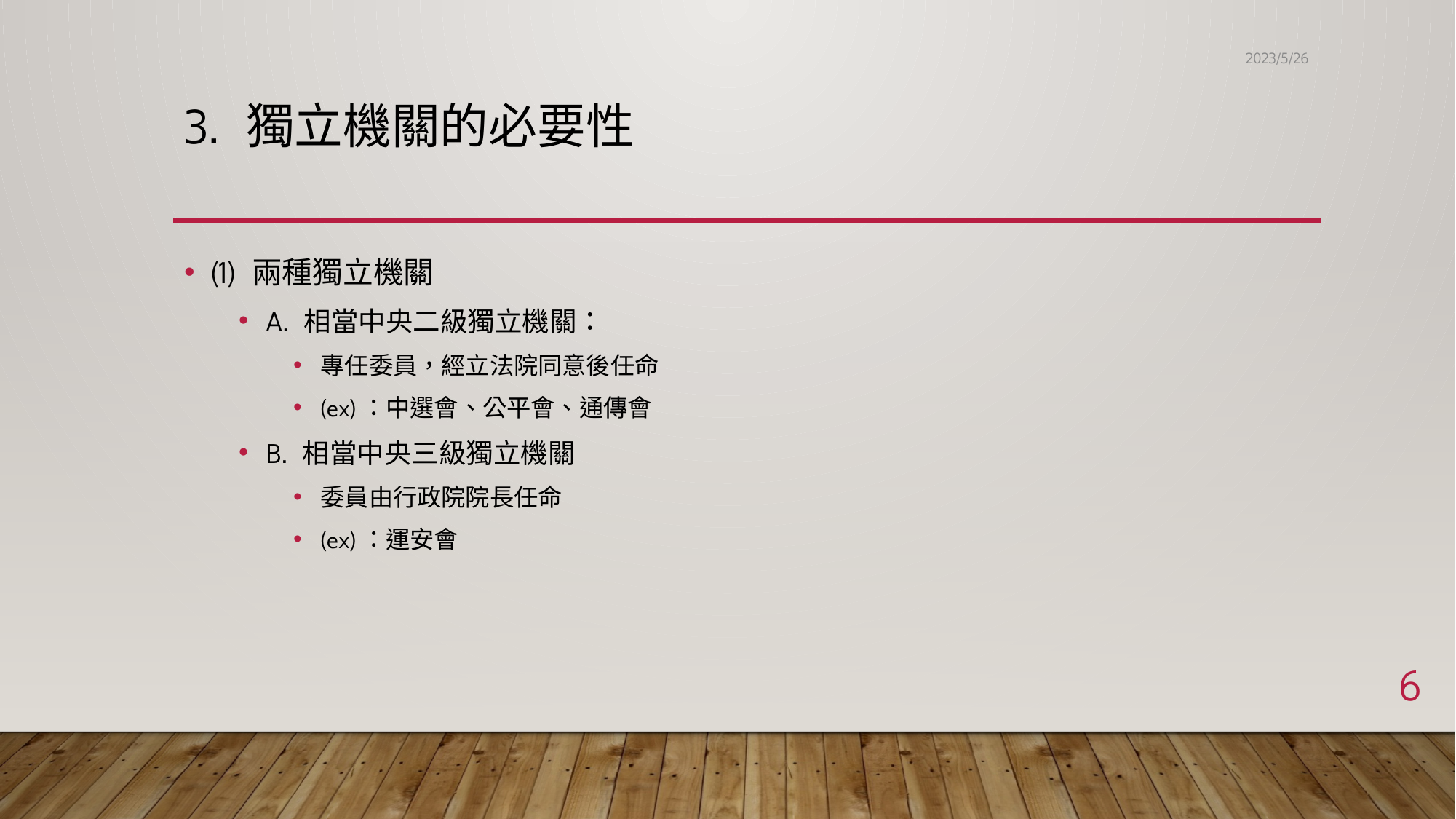

2023/5/26
# 3. 獨立機關的必要性
(1) 兩種獨立機關
A. 相當中央二級獨立機關：
專任委員，經立法院同意後任命
(ex)：中選會、公平會、通傳會
B. 相當中央三級獨立機關
委員由行政院院長任命
(ex)：運安會

6